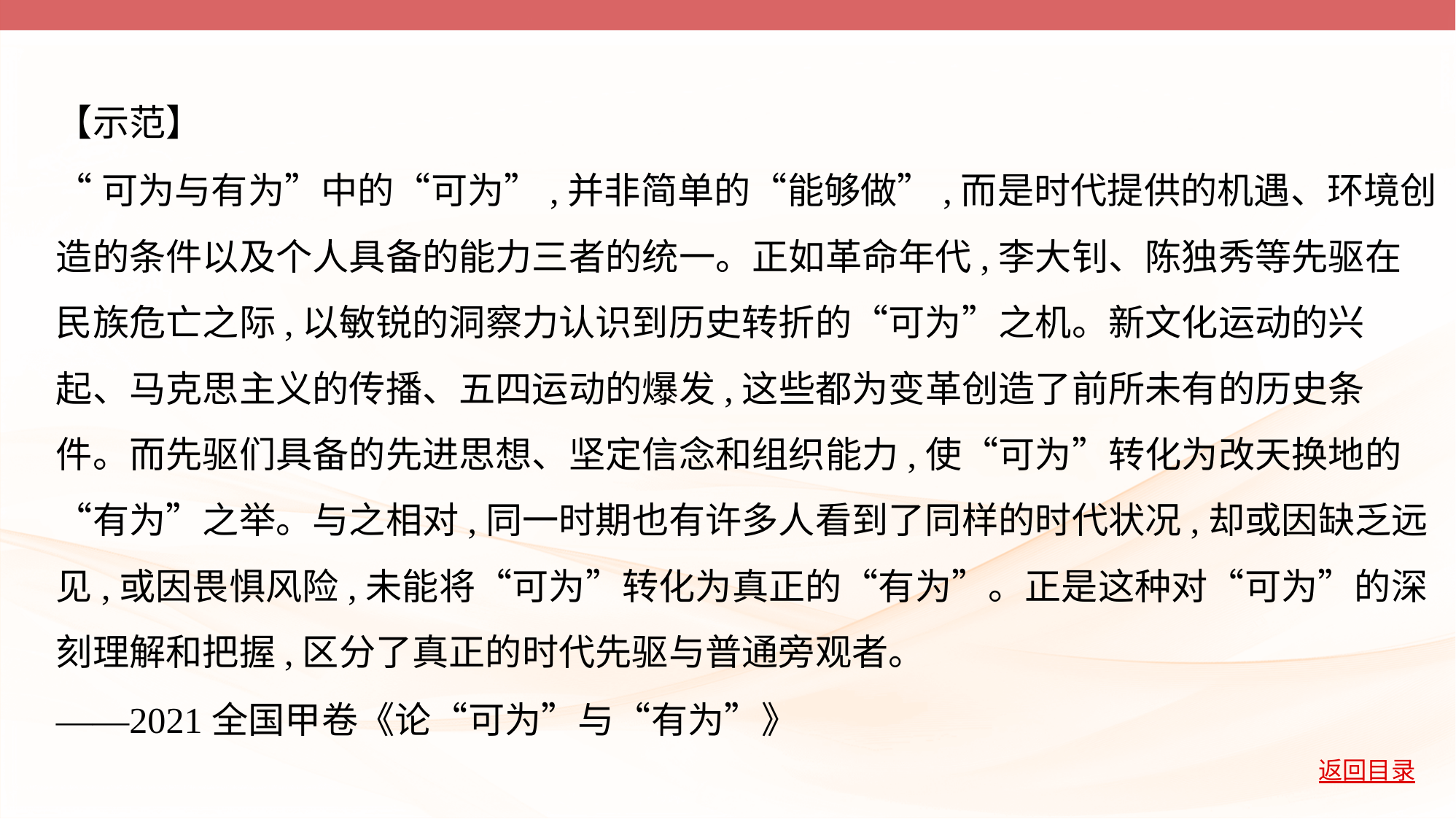

【示范】
“可为与有为”中的“可为”,并非简单的“能够做”,而是时代提供的机遇、环境创
造的条件以及个人具备的能力三者的统一。正如革命年代,李大钊、陈独秀等先驱在
民族危亡之际,以敏锐的洞察力认识到历史转折的“可为”之机。新文化运动的兴
起、马克思主义的传播、五四运动的爆发,这些都为变革创造了前所未有的历史条
件。而先驱们具备的先进思想、坚定信念和组织能力,使“可为”转化为改天换地的
“有为”之举。与之相对,同一时期也有许多人看到了同样的时代状况,却或因缺乏远
见,或因畏惧风险,未能将“可为”转化为真正的“有为”。正是这种对“可为”的深
刻理解和把握,区分了真正的时代先驱与普通旁观者。
——2021全国甲卷《论“可为”与“有为”》